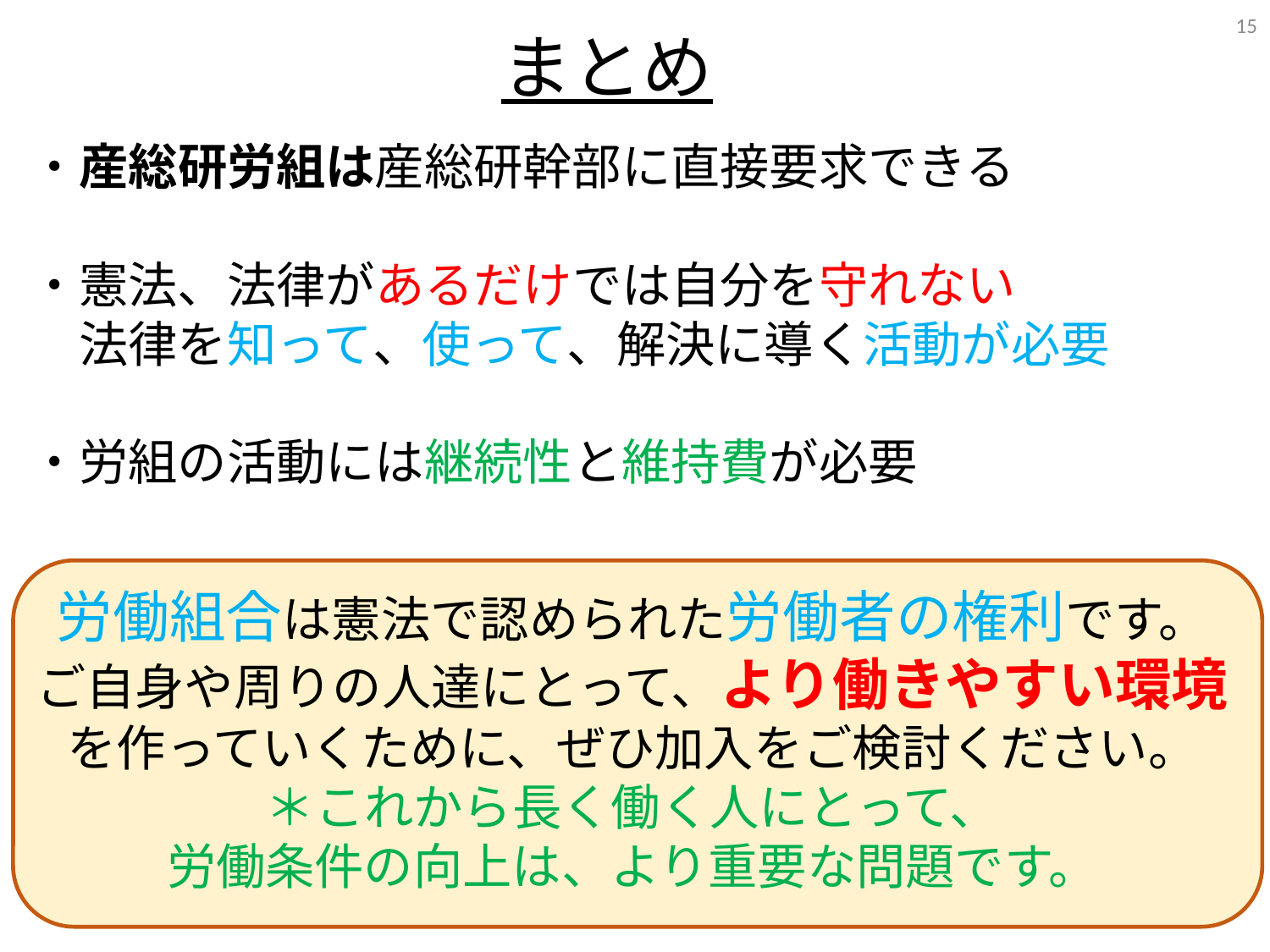

15
まとめ
・産総研労組は産総研幹部に直接要求できる

・憲法、法律があるだけでは自分を守れない
　法律を知って、使って、解決に導く活動が必要

・労組の活動には継続性と維持費が必要

労働組合は憲法で認められた労働者の権利です。
ご自身や周りの人達にとって、より働きやすい環境
を作っていくために、ぜひ加入をご検討ください。
＊これから長く働く人にとって、
労働条件の向上は、より重要な問題です。